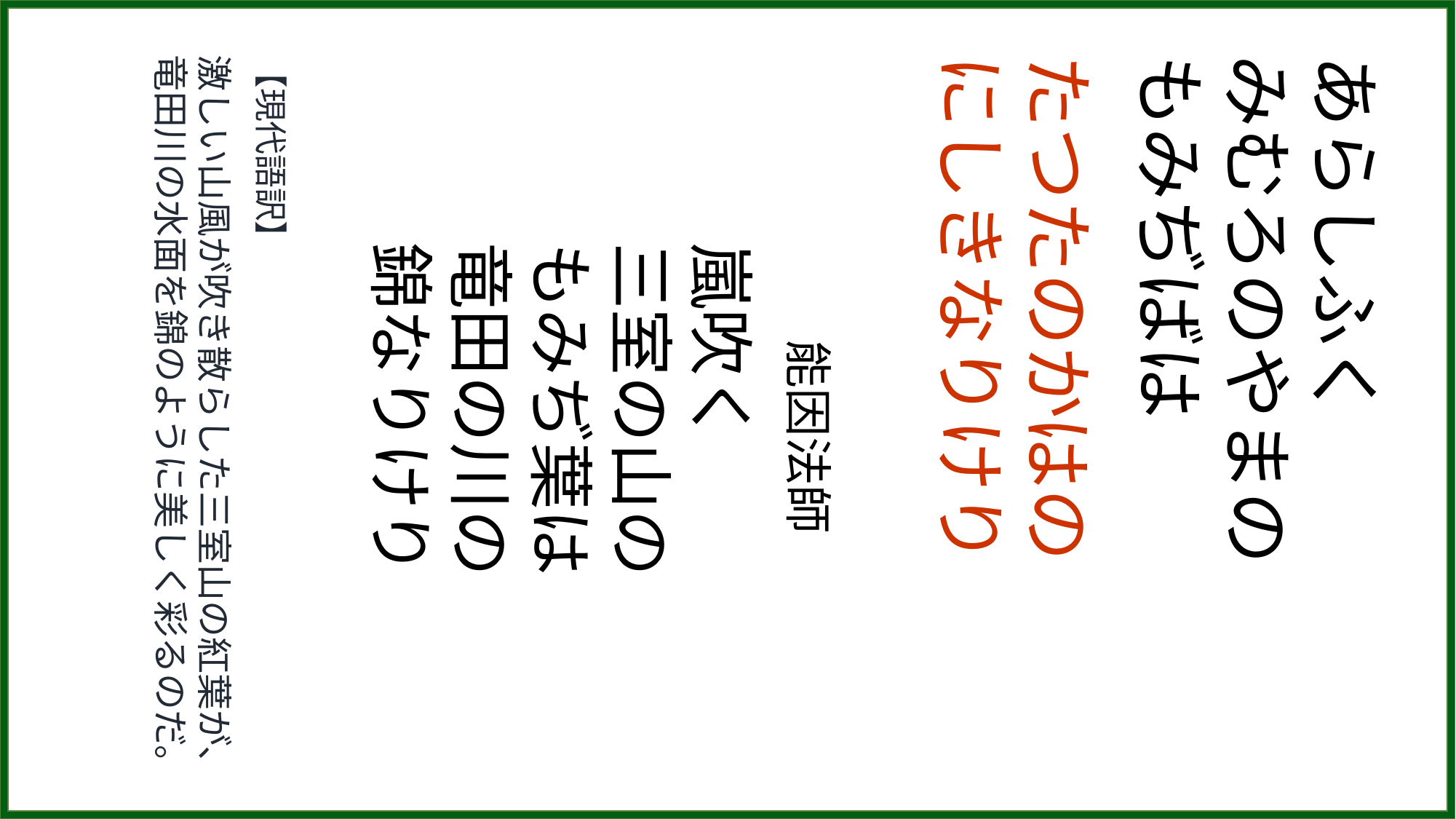

【現代語訳】

激しい山風が吹き散らした三室山の紅葉が、竜田川の水面を錦のように美しく彩るのだ。
　　能因法師

嵐吹く
三室の山の
もみぢ葉は
竜田の川の
錦なりけり
たつたのかはの
にしきなりけり
あらしふく
みむろのやまの
もみぢばは